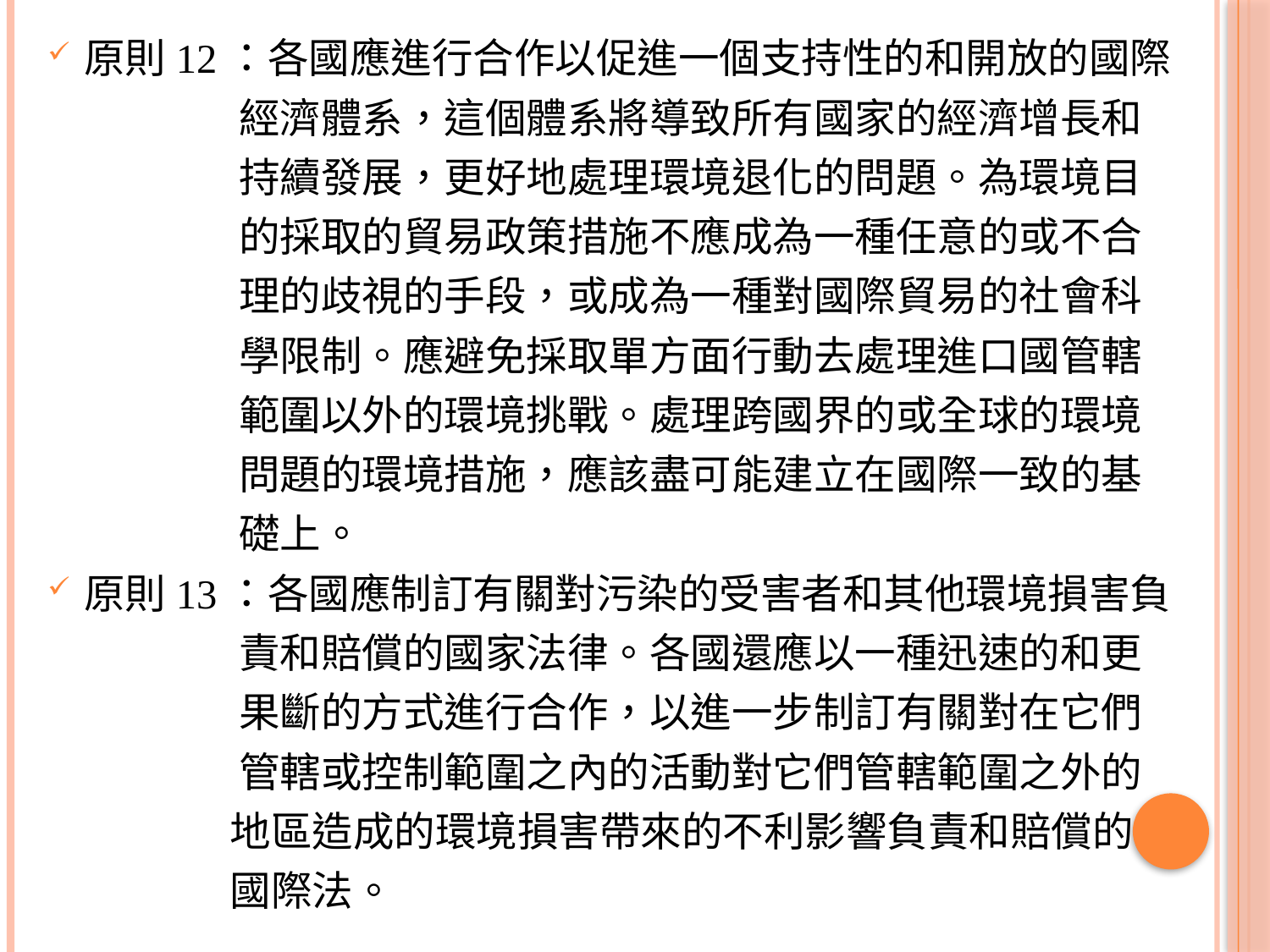

原則12：各國應進行合作以促進一個支持性的和開放的國際
                    經濟體系，這個體系將導致所有國家的經濟增長和
                    持續發展，更好地處理環境退化的問題。為環境目
                    的採取的貿易政策措施不應成為一種任意的或不合
                    理的歧視的手段，或成為一種對國際貿易的社會科
                    學限制。應避免採取單方面行動去處理進口國管轄
                    範圍以外的環境挑戰。處理跨國界的或全球的環境
                    問題的環境措施，應該盡可能建立在國際一致的基
                    礎上。
原則13：各國應制訂有關對污染的受害者和其他環境損害負
                    責和賠償的國家法律。各國還應以一種迅速的和更
                    果斷的方式進行合作，以進一步制訂有關對在它們
                    管轄或控制範圍之內的活動對它們管轄範圍之外的
                   地區造成的環境損害帶來的不利影響負責和賠償的
                   國際法。